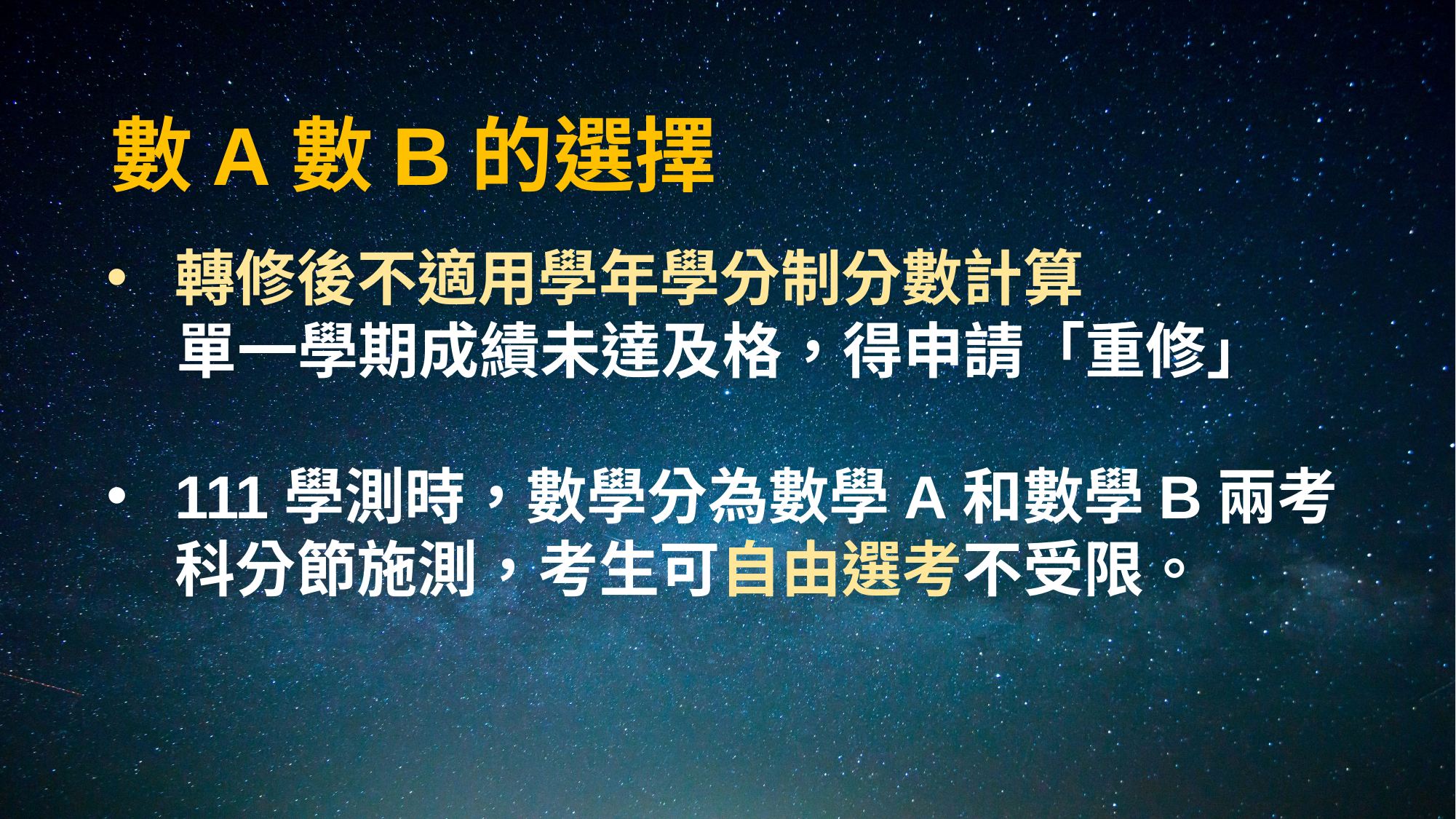

# 數A數B的選擇
轉修後不適用學年學分制分數計算
    單一學期成績未達及格，得申請「重修」

111學測時，數學分為數學A和數學B兩考科分節施測，考生可自由選考不受限。